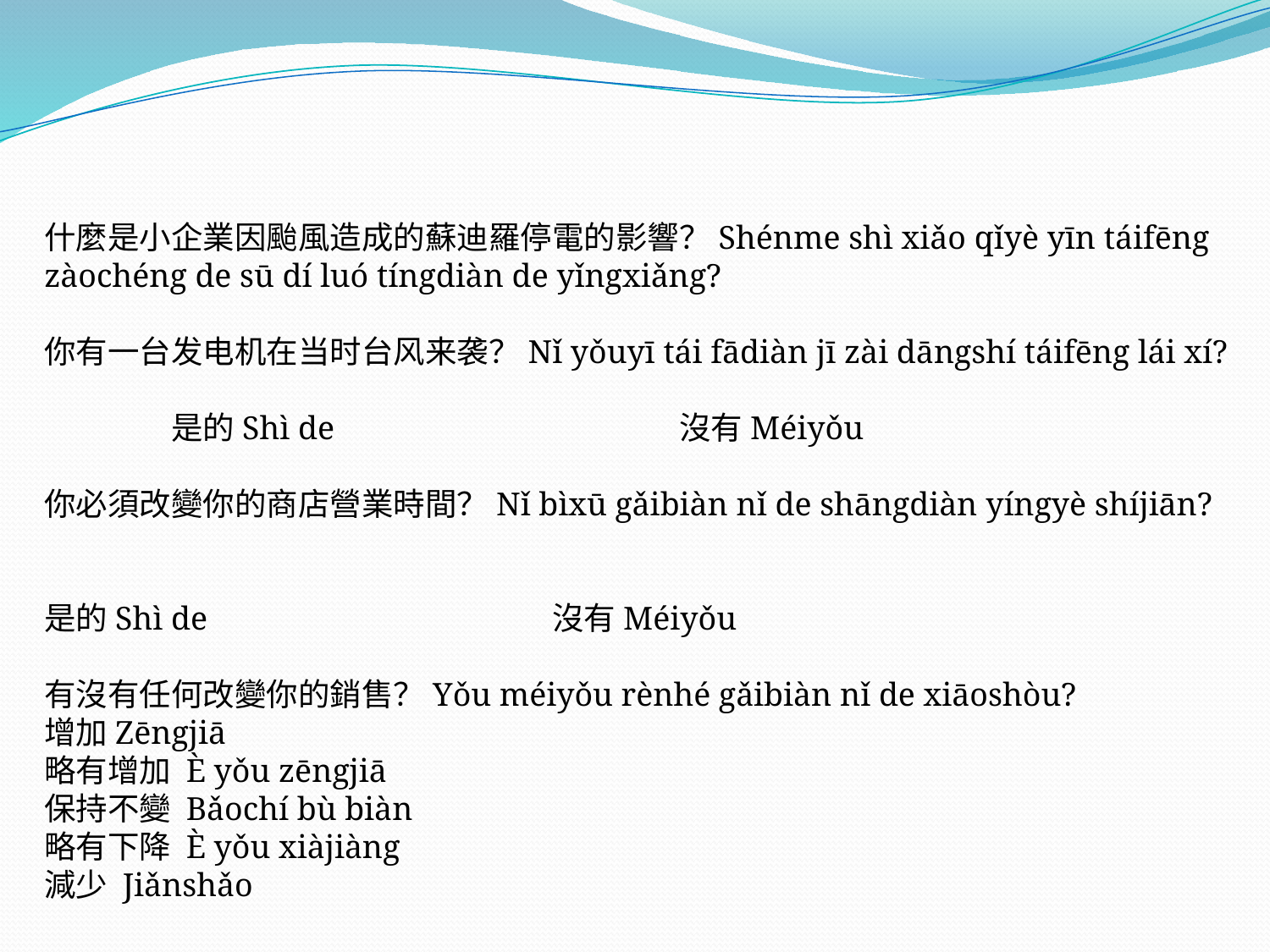

什麼是小企業因颱風造成的蘇迪羅停電的影響？Shénme shì xiǎo qǐyè yīn táifēng zàochéng de sū dí luó tíngdiàn de yǐngxiǎng?

你有一台发电机在当时台风来袭？Nǐ yǒuyī tái fādiàn jī zài dāngshí táifēng lái xí?

	是的Shì de			沒有Méiyǒu

你必須改變你的商店營業時間？Nǐ bìxū gǎibiàn nǐ de shāngdiàn yíngyè shíjiān?

是的Shì de			沒有Méiyǒu

有沒有任何改變你的銷售？Yǒu méiyǒu rènhé gǎibiàn nǐ de xiāoshòu?
增加Zēngjiā
略有增加 È yǒu zēngjiā
保持不變 Bǎochí bù biàn
略有下降 È yǒu xiàjiàng
減少 Jiǎnshǎo